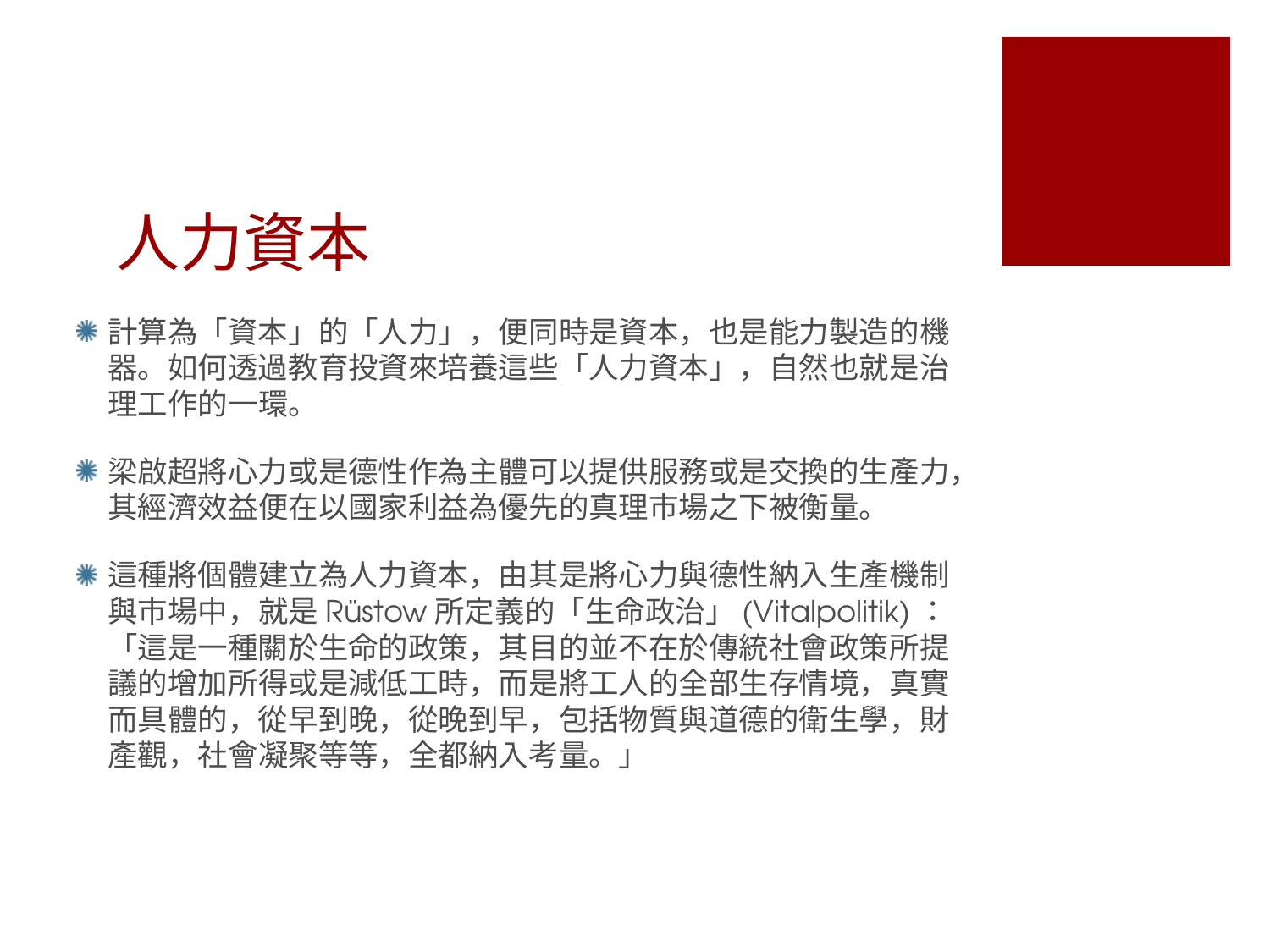

# 人力資本
計算為「資本」的「人力」，便同時是資本，也是能力製造的機器。如何透過教育投資來培養這些「人力資本」，自然也就是治理工作的一環。
梁啟超將心力或是德性作為主體可以提供服務或是交換的生產力，其經濟效益便在以國家利益為優先的真理市場之下被衡量。
這種將個體建立為人力資本，由其是將心力與德性納入生產機制與市場中，就是Rüstow所定義的「生命政治」(Vitalpolitik)：「這是一種關於生命的政策，其目的並不在於傳統社會政策所提議的增加所得或是減低工時，而是將工人的全部生存情境，真實而具體的，從早到晚，從晚到早，包括物質與道德的衛生學，財產觀，社會凝聚等等，全都納入考量。」